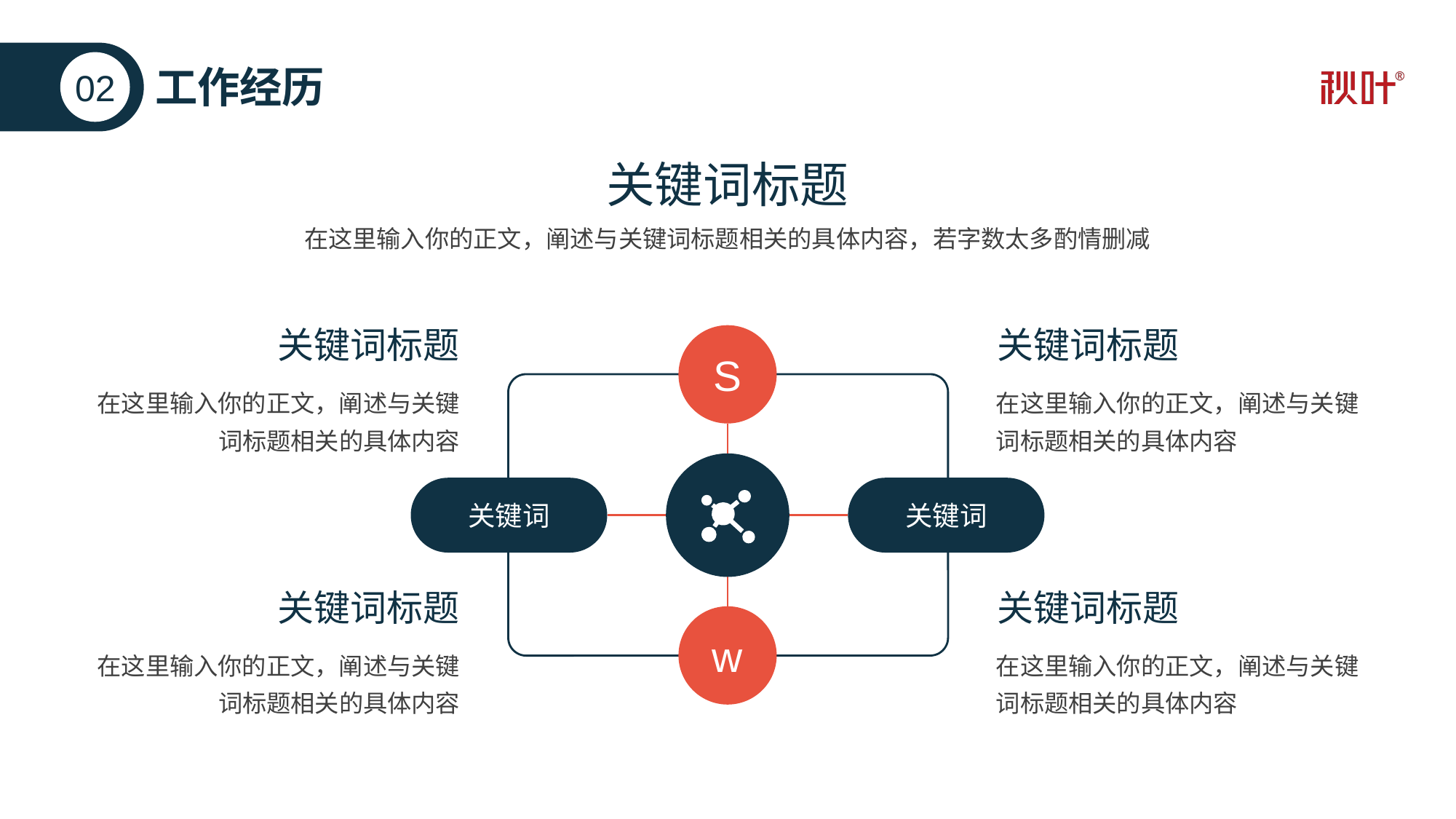

02
# 工作经历
关键词标题
在这里输入你的正文，阐述与关键词标题相关的具体内容，若字数太多酌情删减
关键词标题
关键词标题
S

在这里输入你的正文，阐述与关键词标题相关的具体内容
在这里输入你的正文，阐述与关键词标题相关的具体内容

关键词
关键词

关键词标题
关键词标题
w
在这里输入你的正文，阐述与关键词标题相关的具体内容
在这里输入你的正文，阐述与关键词标题相关的具体内容